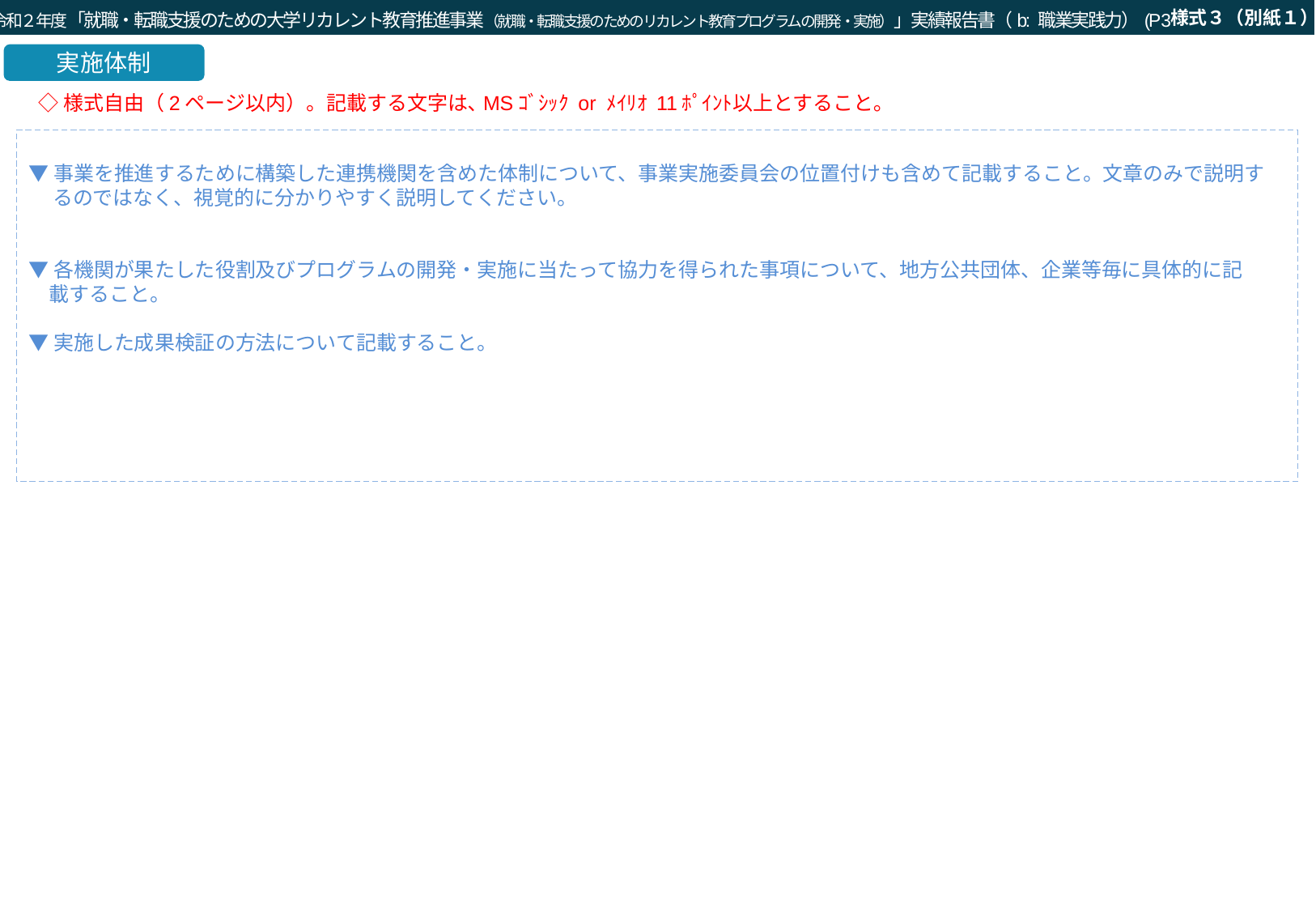

様式３（別紙１）
令和２年度「就職・転職支援のための大学リカレント教育推進事業（就職・転職支援のためのリカレント教育プログラムの開発・実施）」実績報告書（b: 職業実践力）(P3)
実施体制
◇様式自由（2ページ以内）。記載する文字は､MSｺﾞｼｯｸ or ﾒｲﾘｵ 11ﾎﾟｲﾝﾄ以上とすること｡

▼事業を推進するために構築した連携機関を含めた体制について、事業実施委員会の位置付けも含めて記載すること。文章のみで説明するのではなく、視覚的に分かりやすく説明してください。

▼各機関が果たした役割及びプログラムの開発・実施に当たって協力を得られた事項について、地方公共団体、企業等毎に具体的に記
　載すること。

▼実施した成果検証の方法について記載すること。